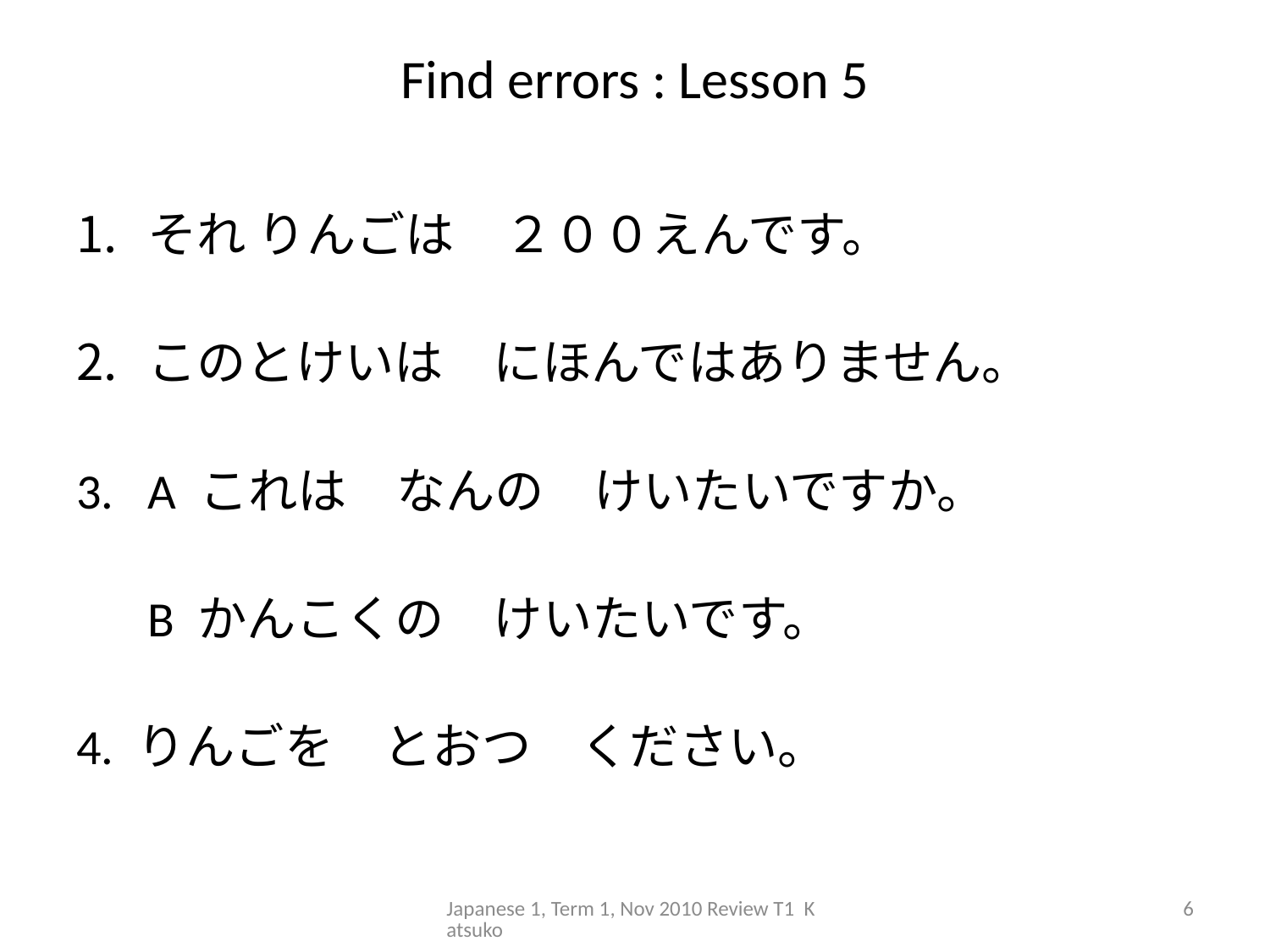

# Find errors : Lesson 5
それ りんごは　２００えんです。
このとけいは　にほんではありません。
A これは　なんの　けいたいですか。
	B かんこくの　けいたいです。
4. りんごを　とおつ　ください。

Japanese 1, Term 1, Nov 2010 Review T1  Katsuko
6